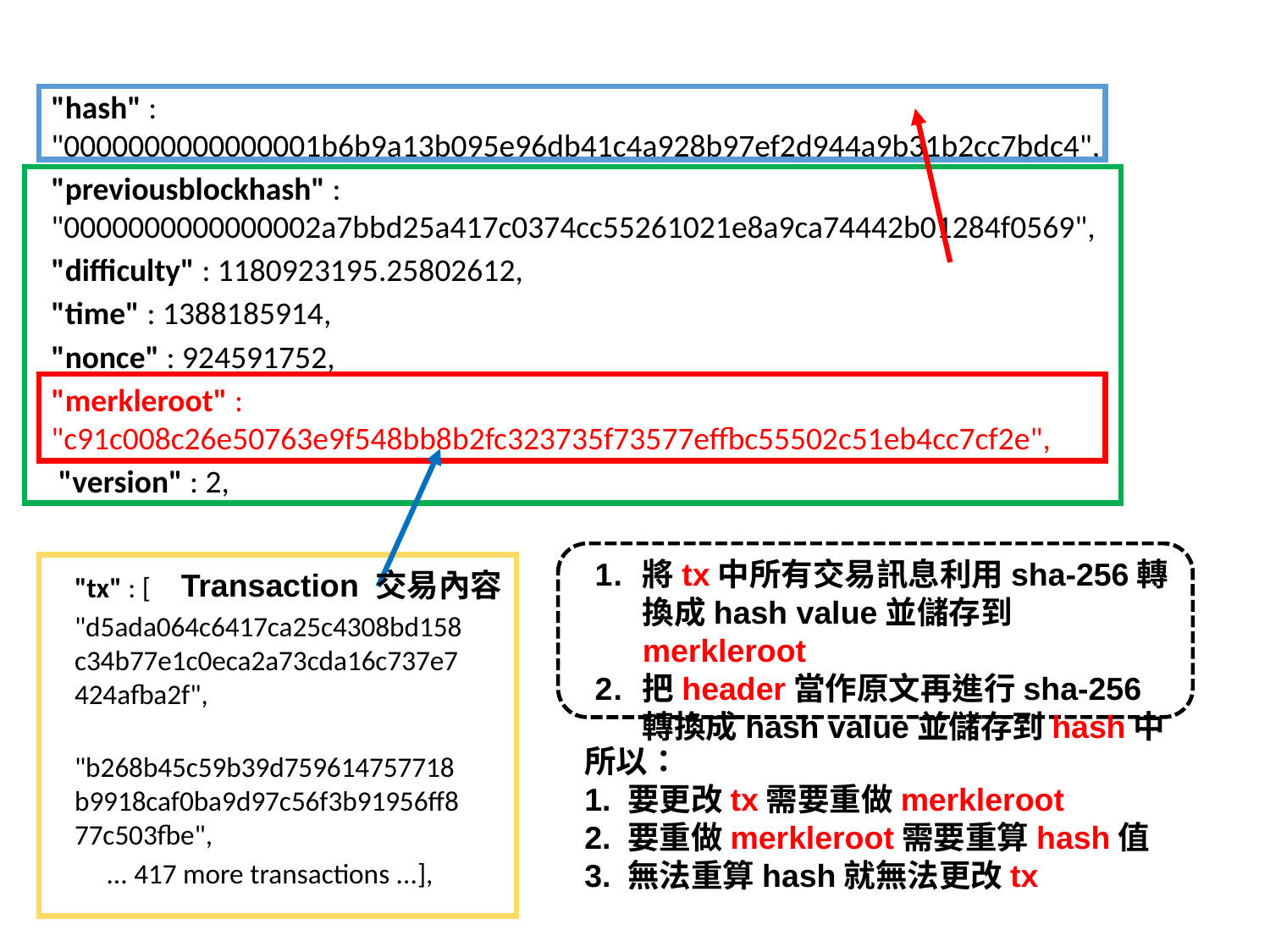

"hash" : "0000000000000001b6b9a13b095e96db41c4a928b97ef2d944a9b31b2cc7bdc4",
"previousblockhash" : "0000000000000002a7bbd25a417c0374cc55261021e8a9ca74442b01284f0569",
"difficulty" : 1180923195.25802612,
"time" : 1388185914,
"nonce" : 924591752,
"merkleroot" : "c91c008c26e50763e9f548bb8b2fc323735f73577effbc55502c51eb4cc7cf2e",
 "version" : 2,

將tx中所有交易訊息利用sha-256轉換成hash value並儲存到merkleroot
把header當作原文再進行sha-256轉換成hash value並儲存到hash中

Transaction 交易內容
"tx" : [
"d5ada064c6417ca25c4308bd158c34b77e1c0eca2a73cda16c737e7424afba2f",
     "b268b45c59b39d759614757718b9918caf0ba9d97c56f3b91956ff877c503fbe",
     ... 417 more transactions ...],
所以：
1. 要更改tx需要重做merkleroot
2. 要重做merkleroot需要重算hash值
3. 無法重算hash就無法更改tx